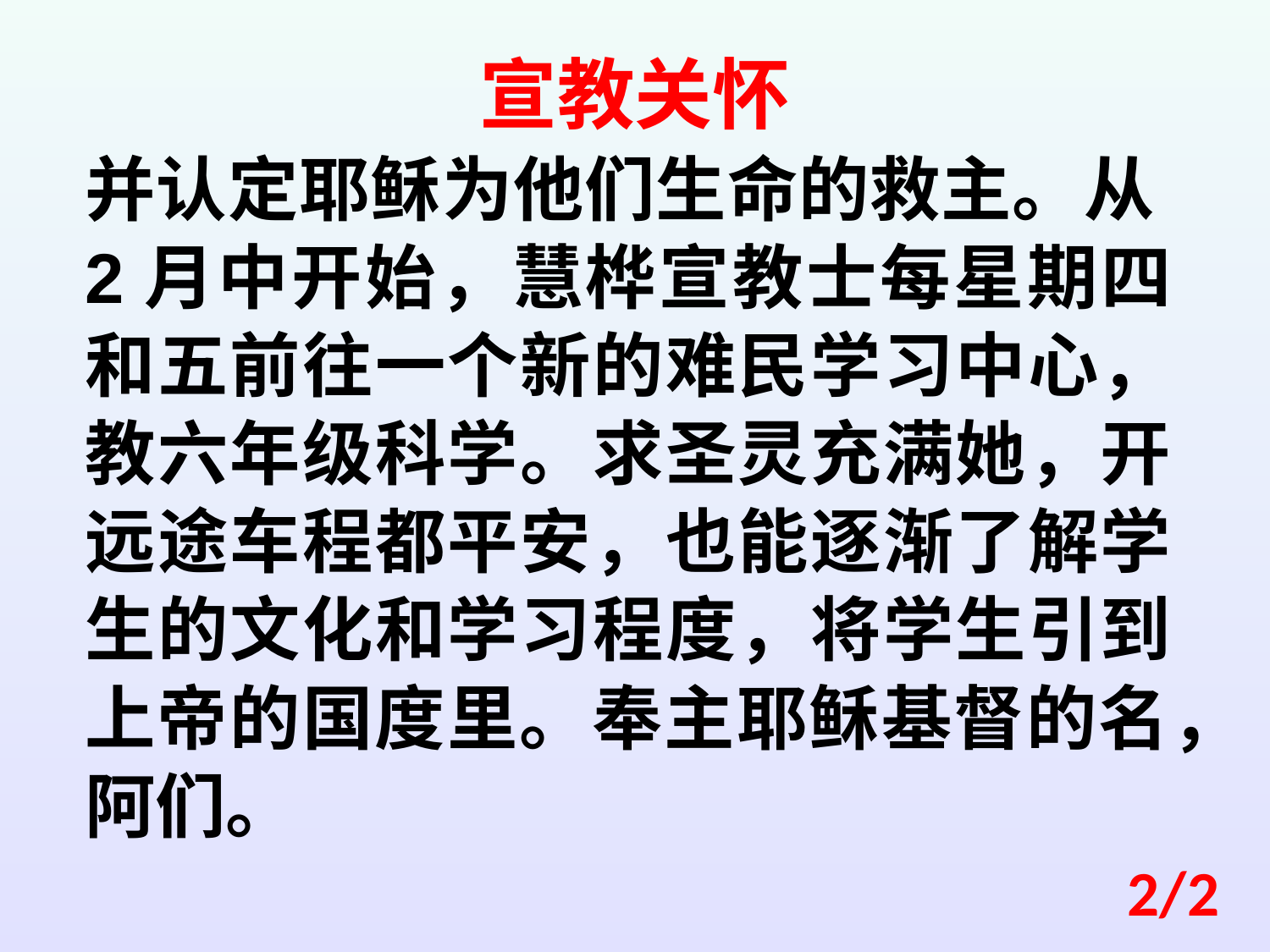

宣教关怀
并认定耶稣为他们生命的救主。从2月中开始，慧桦宣教士每星期四和五前往一个新的难民学习中心，教六年级科学。求圣灵充满她，开远途车程都平安，也能逐渐了解学生的文化和学习程度，将学生引到上帝的国度里。奉主耶稣基督的名，阿们。
2/2